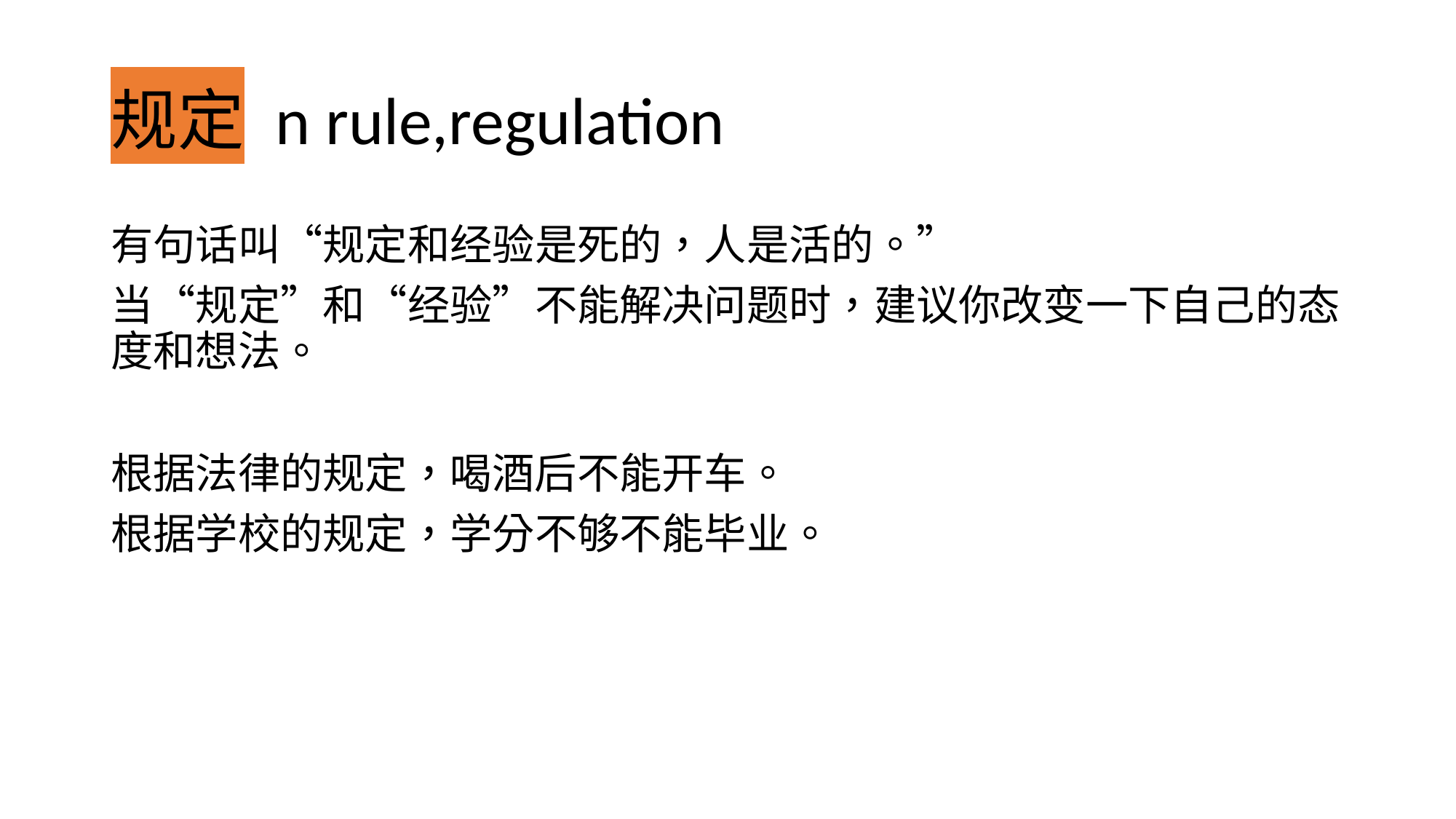

# 规定 n rule,regulation
有句话叫“规定和经验是死的，人是活的。”
当“规定”和“经验”不能解决问题时，建议你改变一下自己的态度和想法。

根据法律的规定，喝酒后不能开车。
根据学校的规定，学分不够不能毕业。